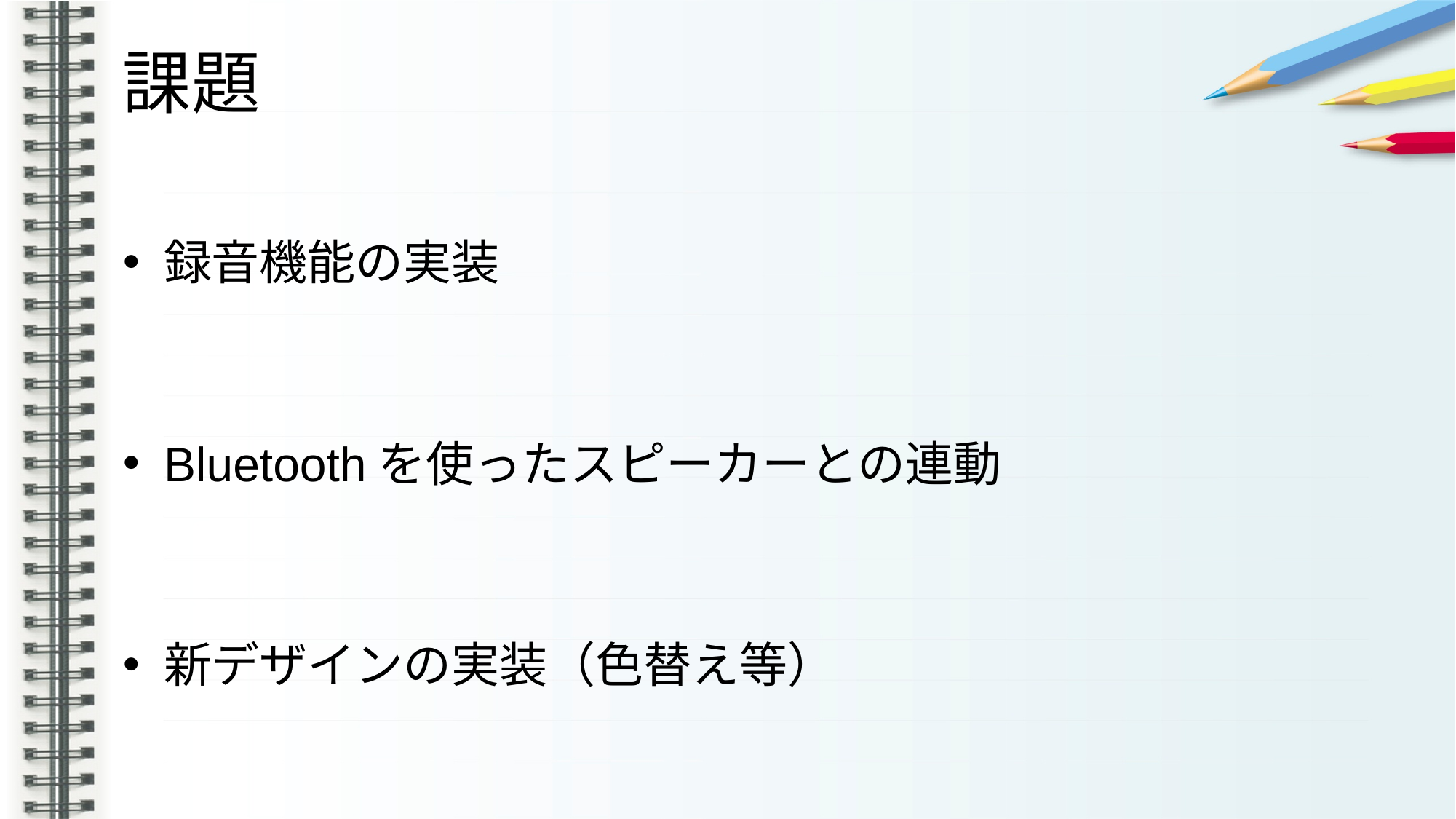

# 課題

録音機能の実装

Bluetoothを使ったスピーカーとの連動

新デザインの実装（色替え等）